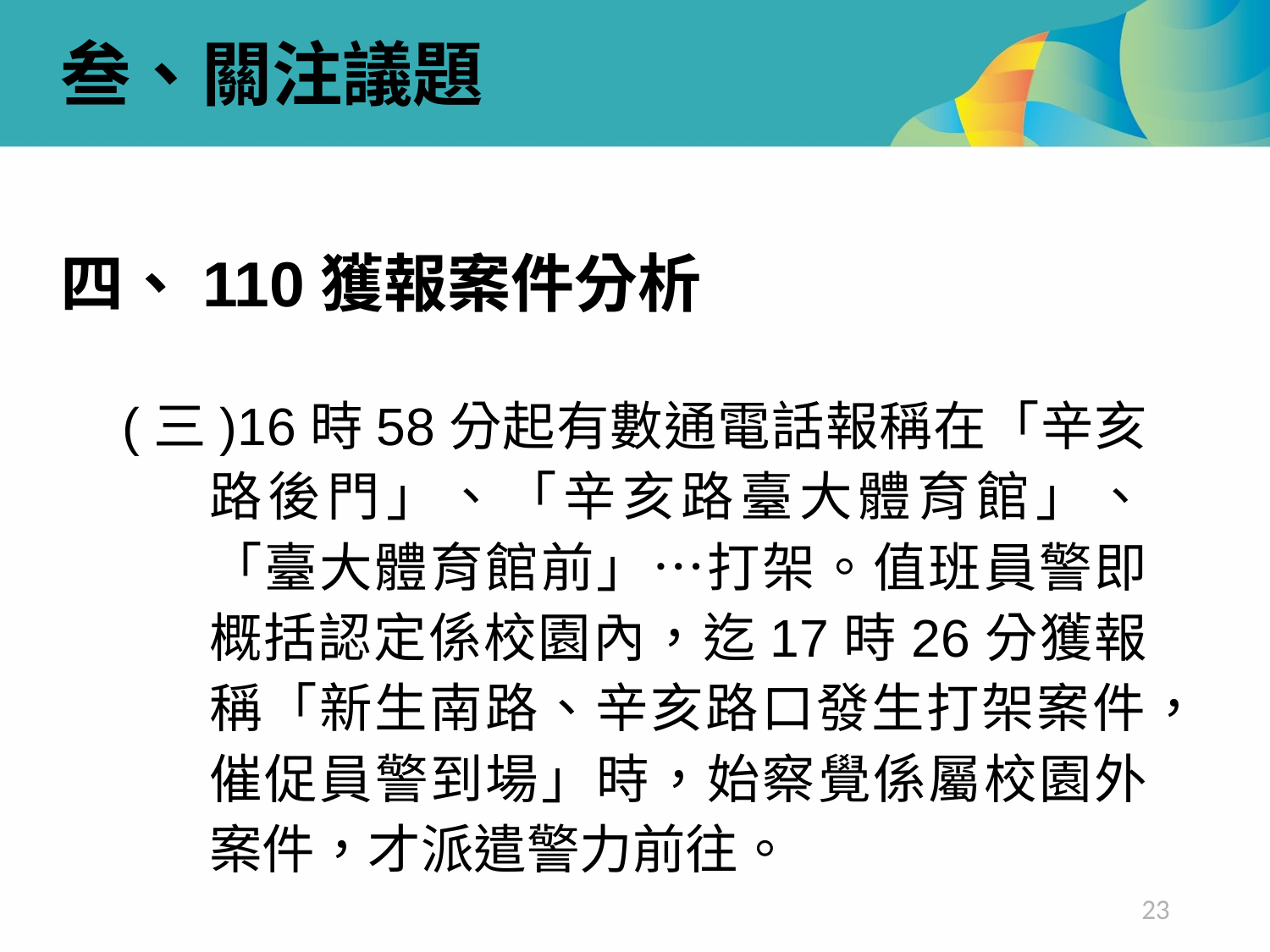

叁、關注議題
四、110獲報案件分析
(三)16時58分起有數通電話報稱在「辛亥路後門」、「辛亥路臺大體育館」、「臺大體育館前」…打架。值班員警即概括認定係校園內，迄17時26分獲報稱「新生南路、辛亥路口發生打架案件，催促員警到場」時，始察覺係屬校園外案件，才派遣警力前往。
23